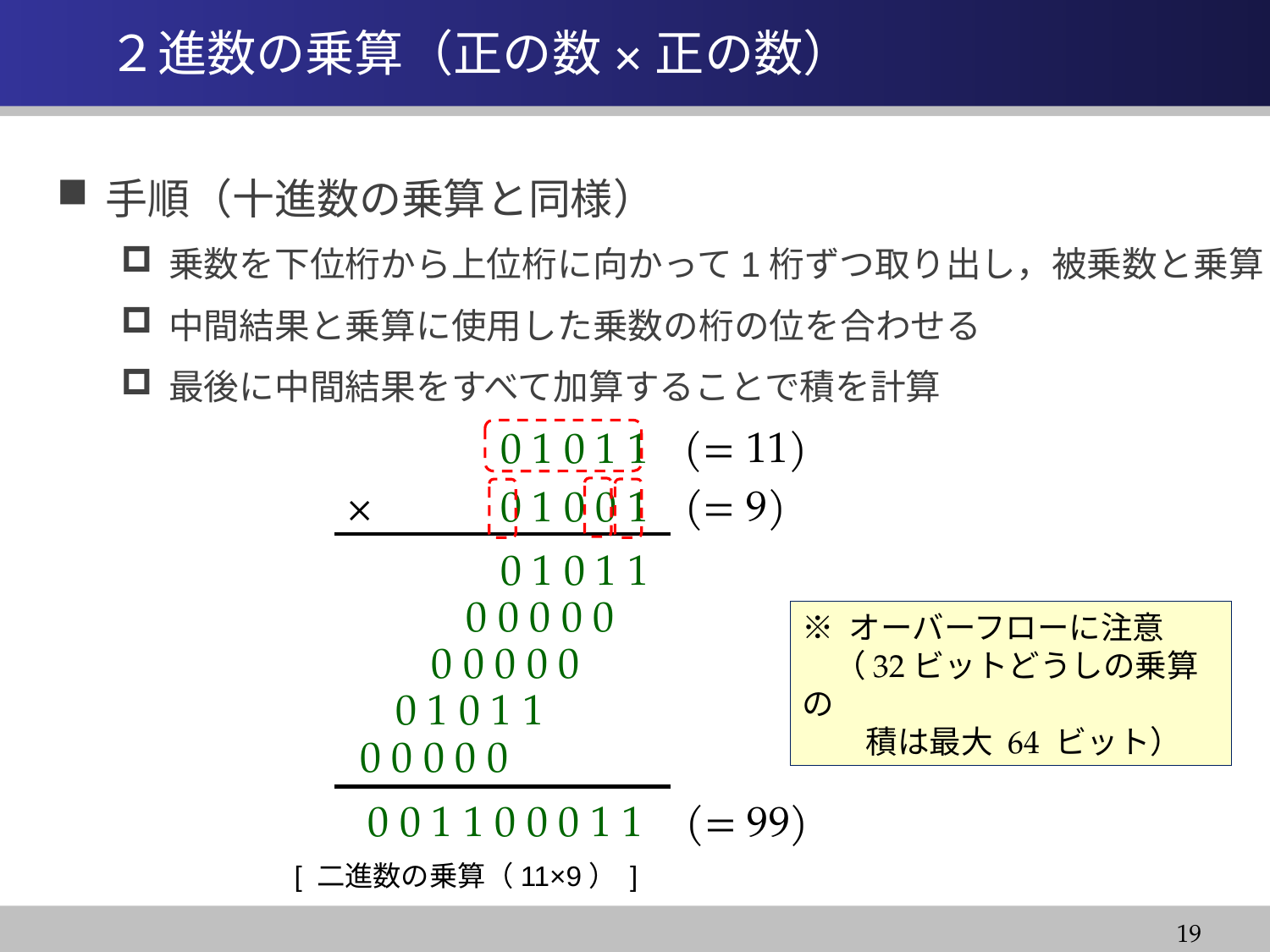

# ２進数の乗算（正の数×正の数）
手順（十進数の乗算と同様）
乗数を下位桁から上位桁に向かって1桁ずつ取り出し，被乗数と乗算
中間結果と乗算に使用した乗数の桁の位を合わせる
最後に中間結果をすべて加算することで積を計算
(= 11)
0 1 0 1 1

(= 9)
×
0 1 0 0 1

0 1 0 1 1
0 0 0 0 0
※ オーバーフローに注意
　（32ビットどうしの乗算の
　　積は最大 64 ビット）
0 0 0 0 0
0 1 0 1 1
0 0 0 0 0
(= 99)
0 0 1 1 0 0 0 1 1
[ 二進数の乗算（11×9） ]
19